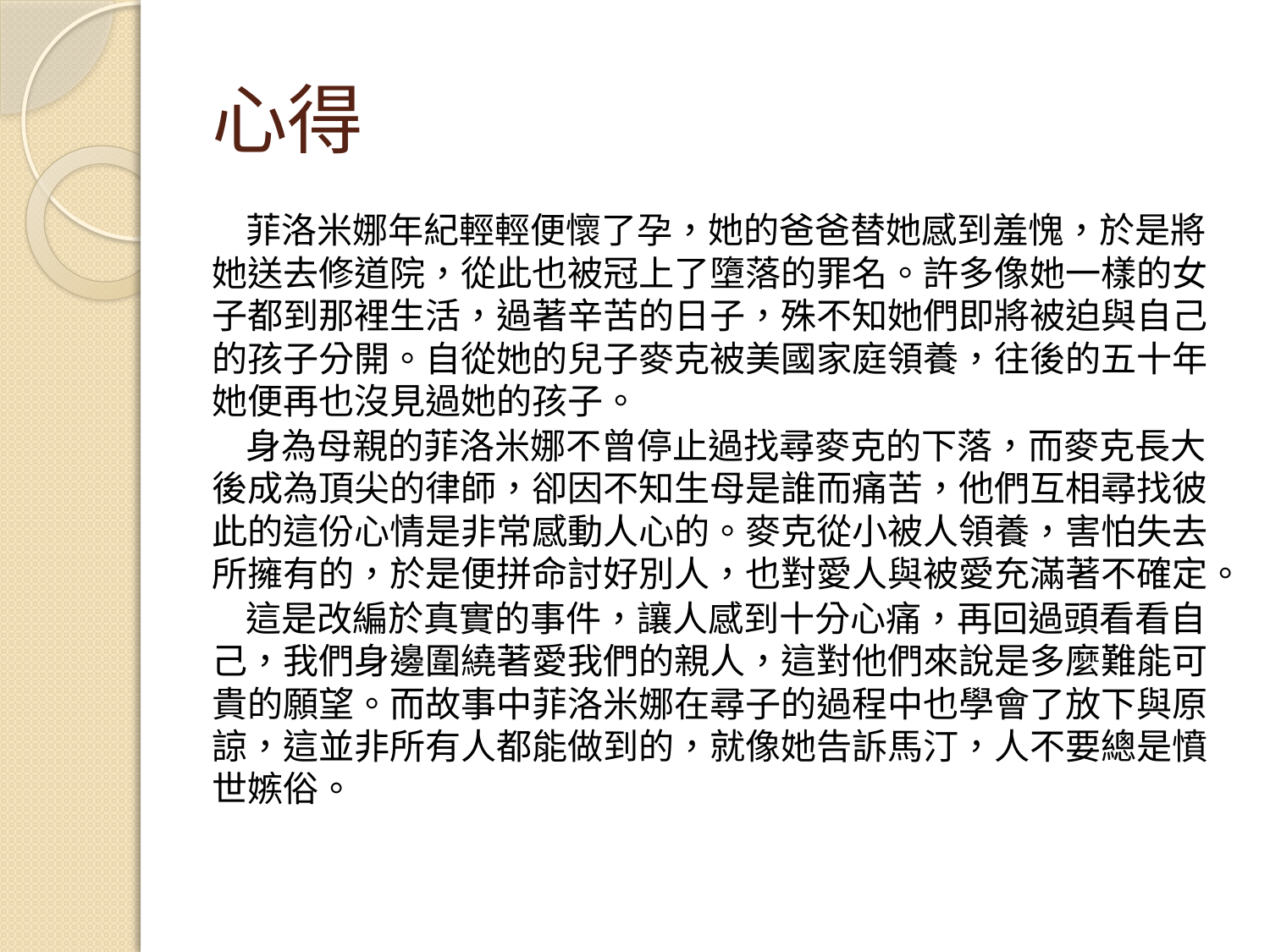

# 心得
    菲洛米娜年紀輕輕便懷了孕，她的爸爸替她感到羞愧，於是將她送去修道院，從此也被冠上了墮落的罪名。許多像她一樣的女子都到那裡生活，過著辛苦的日子，殊不知她們即將被迫與自己的孩子分開。自從她的兒子麥克被美國家庭領養，往後的五十年她便再也沒見過她的孩子。
    身為母親的菲洛米娜不曾停止過找尋麥克的下落，而麥克長大後成為頂尖的律師，卻因不知生母是誰而痛苦，他們互相尋找彼此的這份心情是非常感動人心的。麥克從小被人領養，害怕失去所擁有的，於是便拼命討好別人，也對愛人與被愛充滿著不確定。
    這是改編於真實的事件，讓人感到十分心痛，再回過頭看看自己，我們身邊圍繞著愛我們的親人，這對他們來說是多麼難能可貴的願望。而故事中菲洛米娜在尋子的過程中也學會了放下與原諒，這並非所有人都能做到的，就像她告訴馬汀，人不要總是憤世嫉俗。